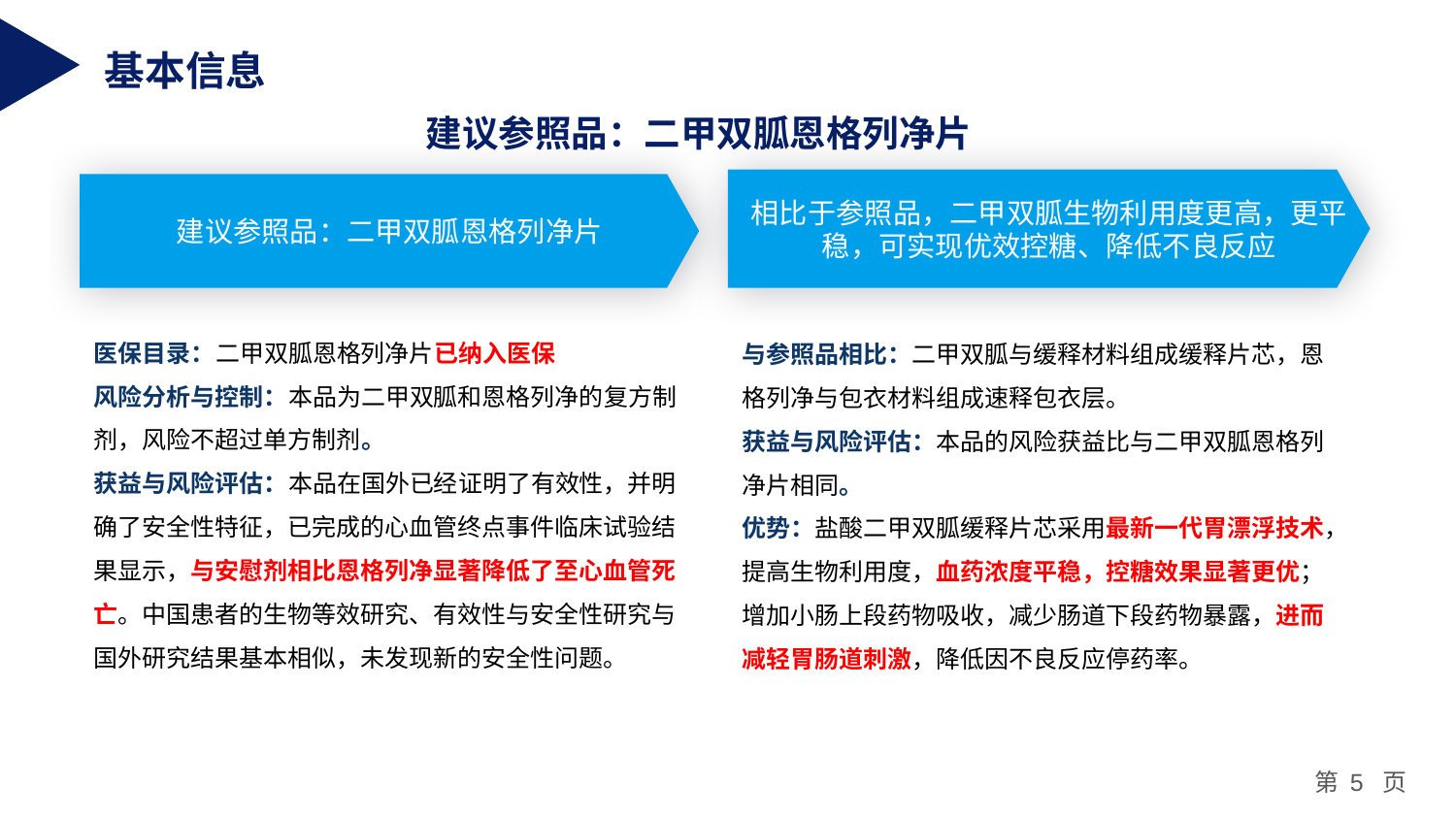

基本信息

建议参照品：二甲双胍恩格列净片
相比于参照品，二甲双胍生物利用度更高，更平稳，可实现优效控糖、降低不良反应
建议参照品：二甲双胍恩格列净片
医保目录：二甲双胍恩格列净片已纳入医保
风险分析与控制：本品为二甲双胍和恩格列净的复方制剂，风险不超过单方制剂。
获益与风险评估：本品在国外已经证明了有效性，并明确了安全性特征，已完成的心血管终点事件临床试验结果显示，与安慰剂相比恩格列净显著降低了至心血管死亡。中国患者的生物等效研究、有效性与安全性研究与国外研究结果基本相似，未发现新的安全性问题。
与参照品相比：二甲双胍与缓释材料组成缓释片芯，恩格列净与包衣材料组成速释包衣层。
获益与风险评估：本品的风险获益比与二甲双胍恩格列净片相同。
优势：盐酸二甲双胍缓释片芯采用最新一代胃漂浮技术，提高生物利用度，血药浓度平稳，控糖效果显著更优；增加小肠上段药物吸收，减少肠道下段药物暴露，进而减轻胃肠道刺激，降低因不良反应停药率。